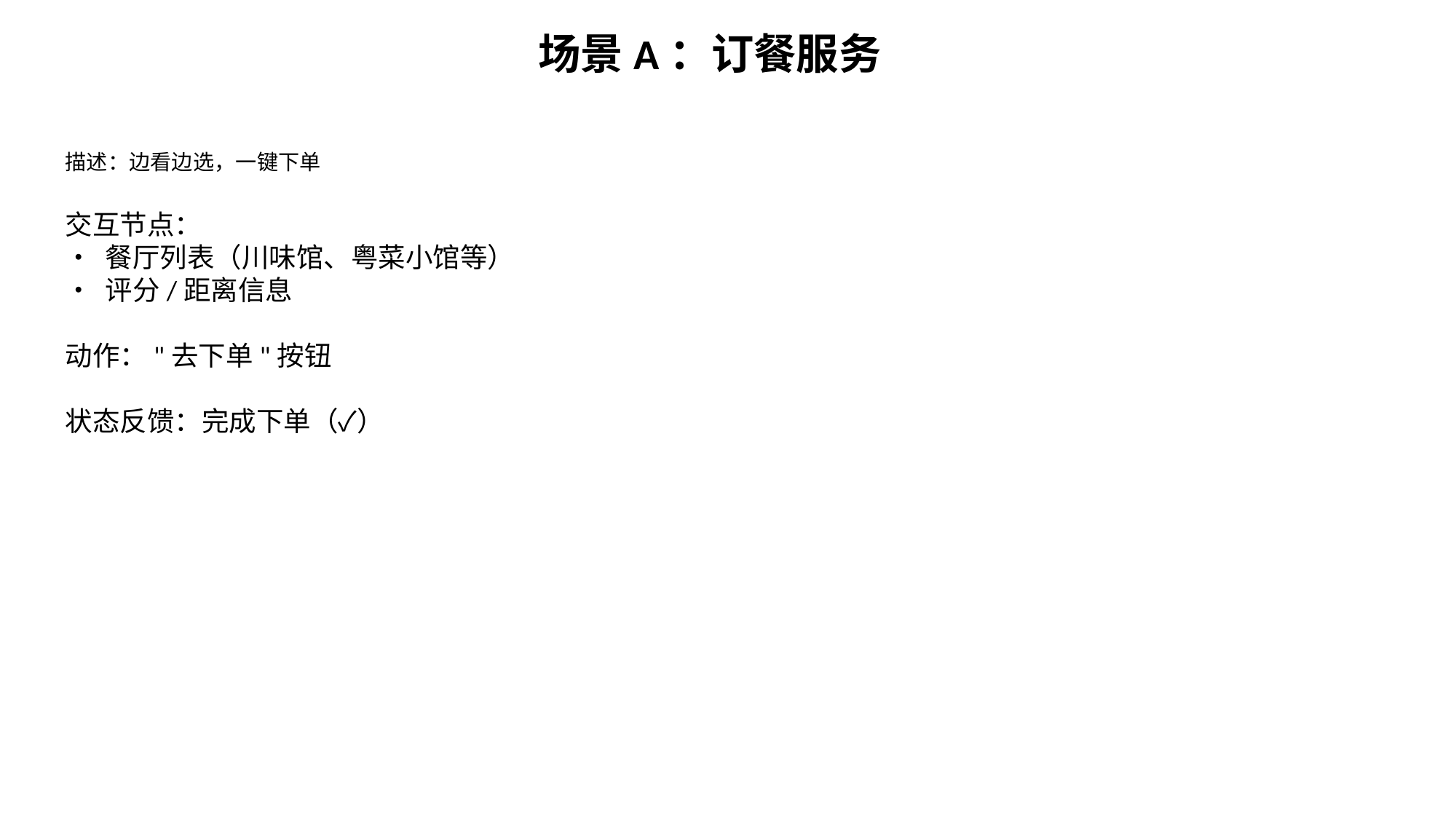

场景A：订餐服务
描述：边看边选，一键下单

交互节点：
• 餐厅列表（川味馆、粤菜小馆等）
• 评分/距离信息

动作："去下单"按钮

状态反馈：完成下单（✓）